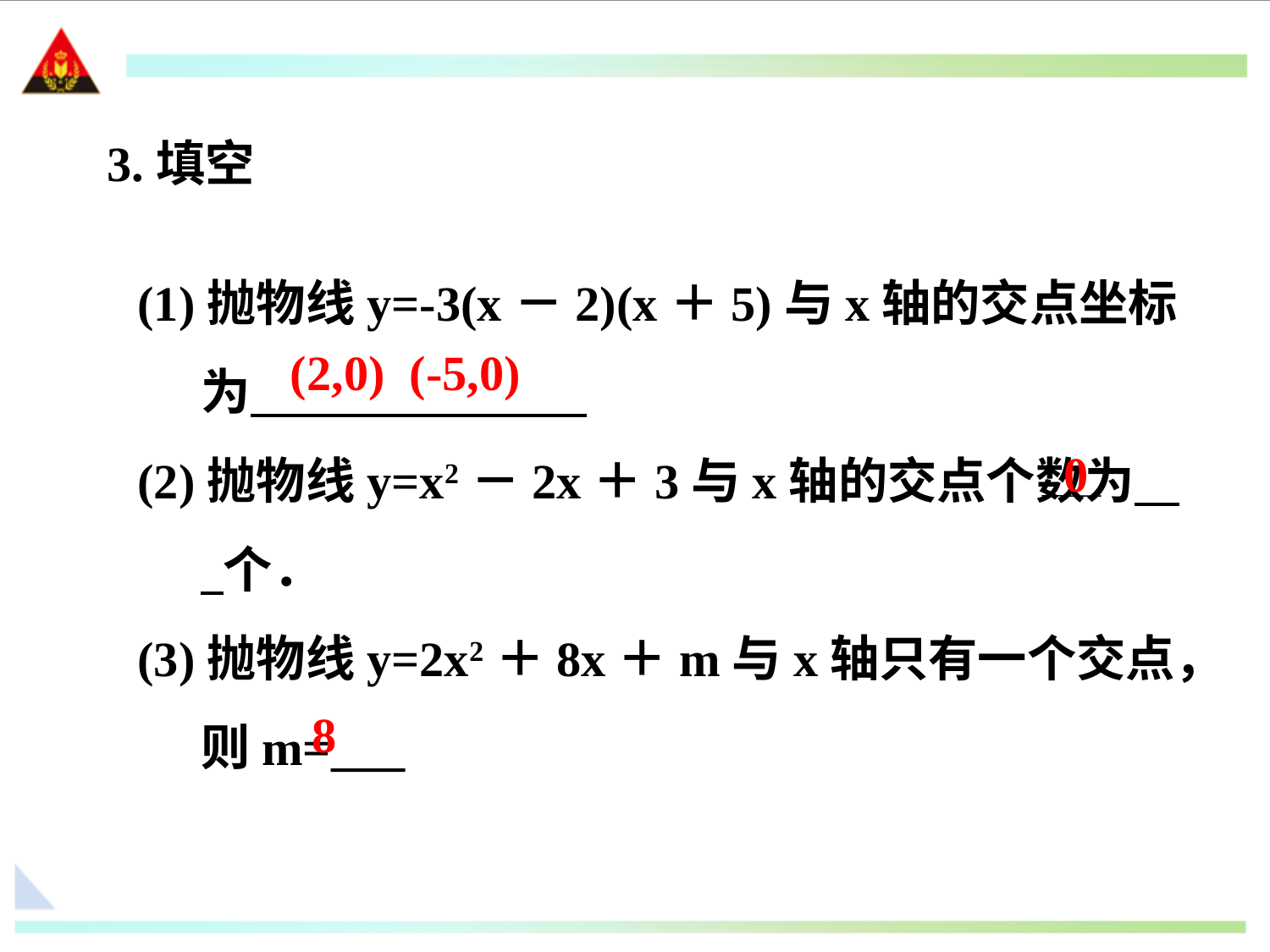

3.填空
(1)抛物线y=-3(x－2)(x＋5)与x轴的交点坐标为
(2)抛物线y=x2－2x＋3与x轴的交点个数为       个．
(3)抛物线y=2x2＋8x＋m与x轴只有一个交点，则m=___
(2,0)  (-5,0)
0
8